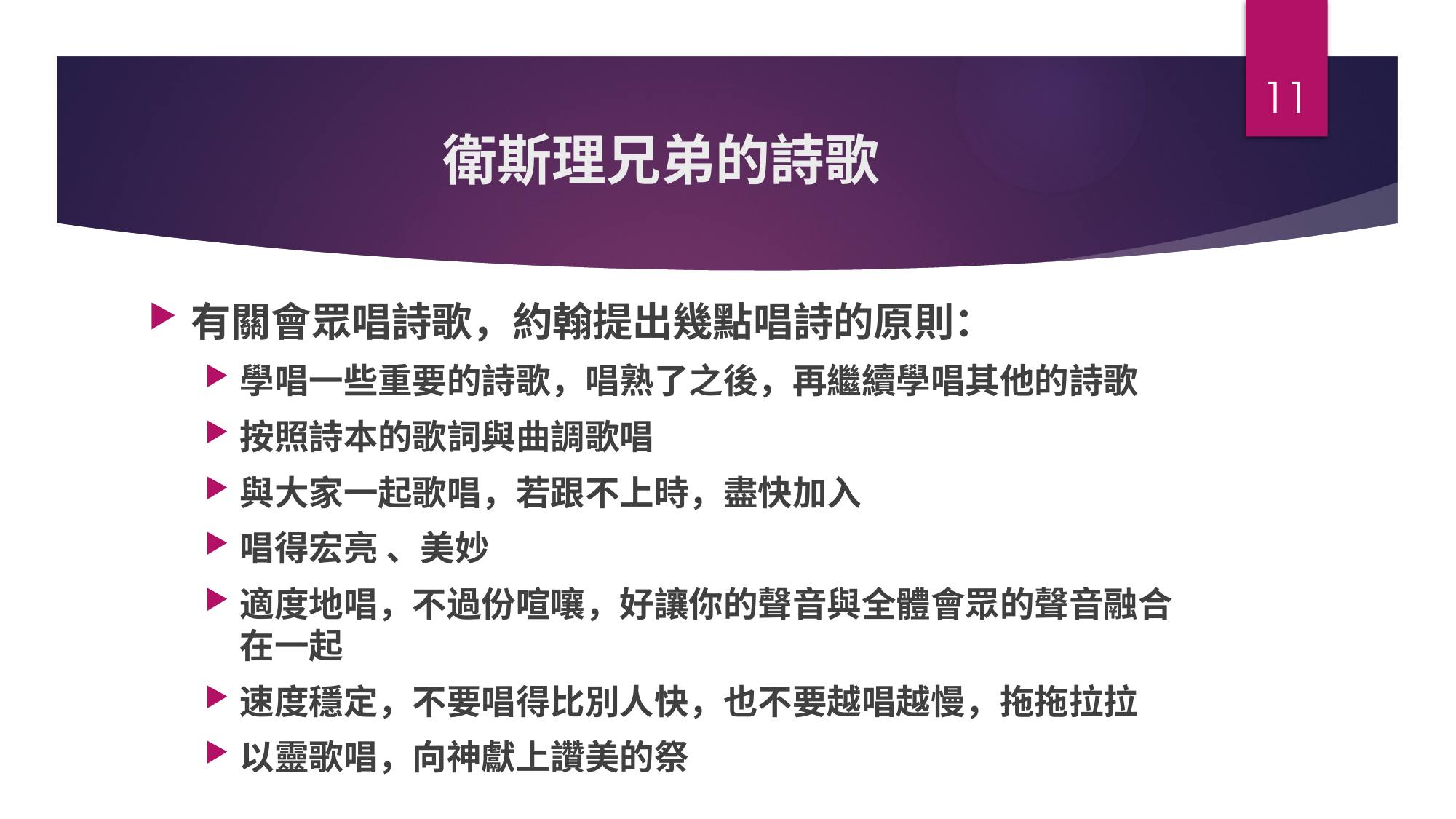

11
# 衛斯理兄弟的詩歌
有關會眾唱詩歌，約翰提出幾點唱詩的原則：
學唱一些重要的詩歌，唱熟了之後，再繼續學唱其他的詩歌
按照詩本的歌詞與曲調歌唱
與大家一起歌唱，若跟不上時，盡快加入
唱得宏亮 、美妙
適度地唱，不過份喧嚷，好讓你的聲音與全體會眾的聲音融合在一起
速度穩定，不要唱得比別人快，也不要越唱越慢，拖拖拉拉
以靈歌唱，向神獻上讚美的祭